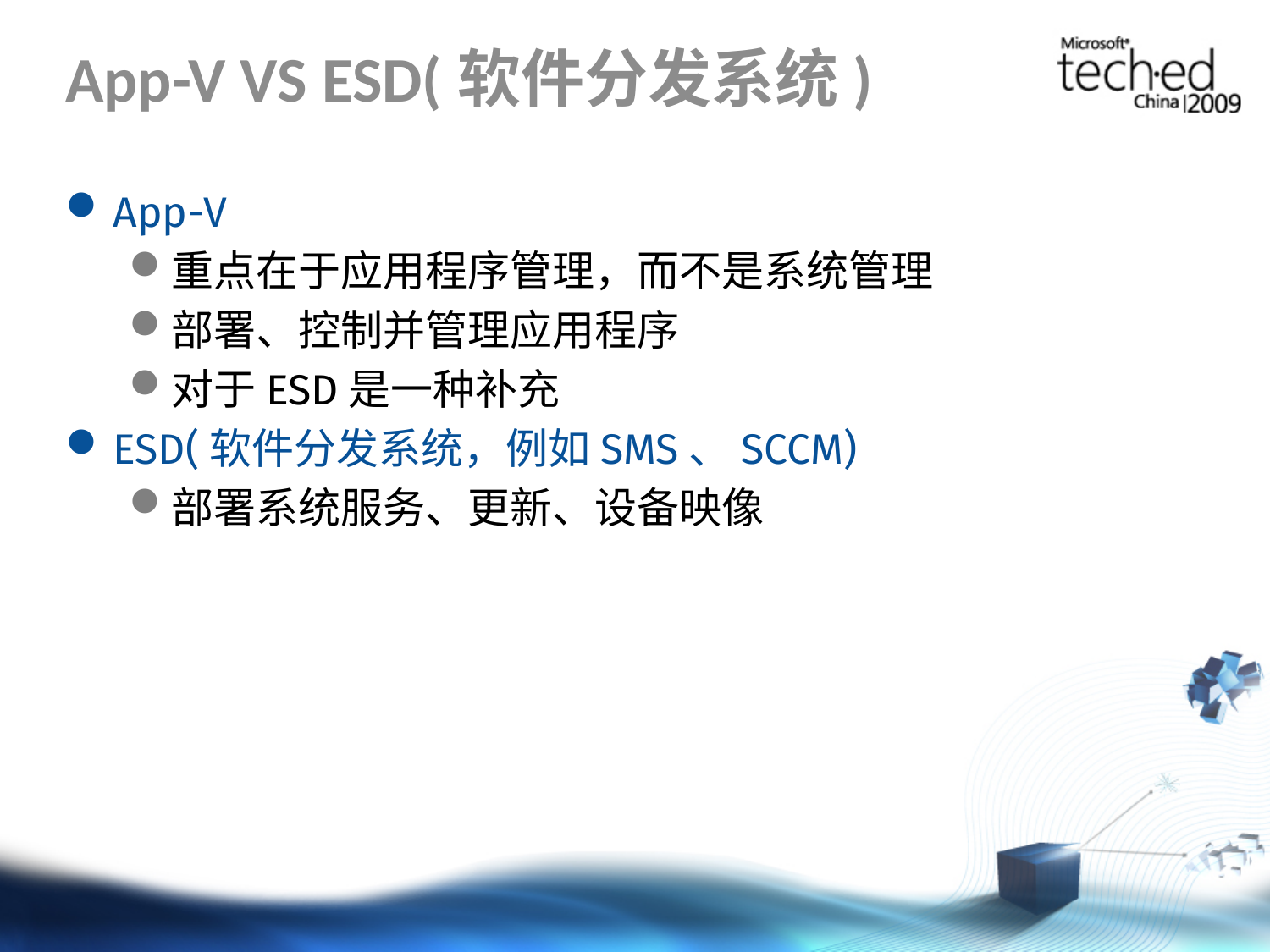

# App-V VS ESD(软件分发系统)
App-V
重点在于应用程序管理，而不是系统管理
部署、控制并管理应用程序
对于ESD是一种补充
ESD(软件分发系统，例如SMS、SCCM)
部署系统服务、更新、设备映像